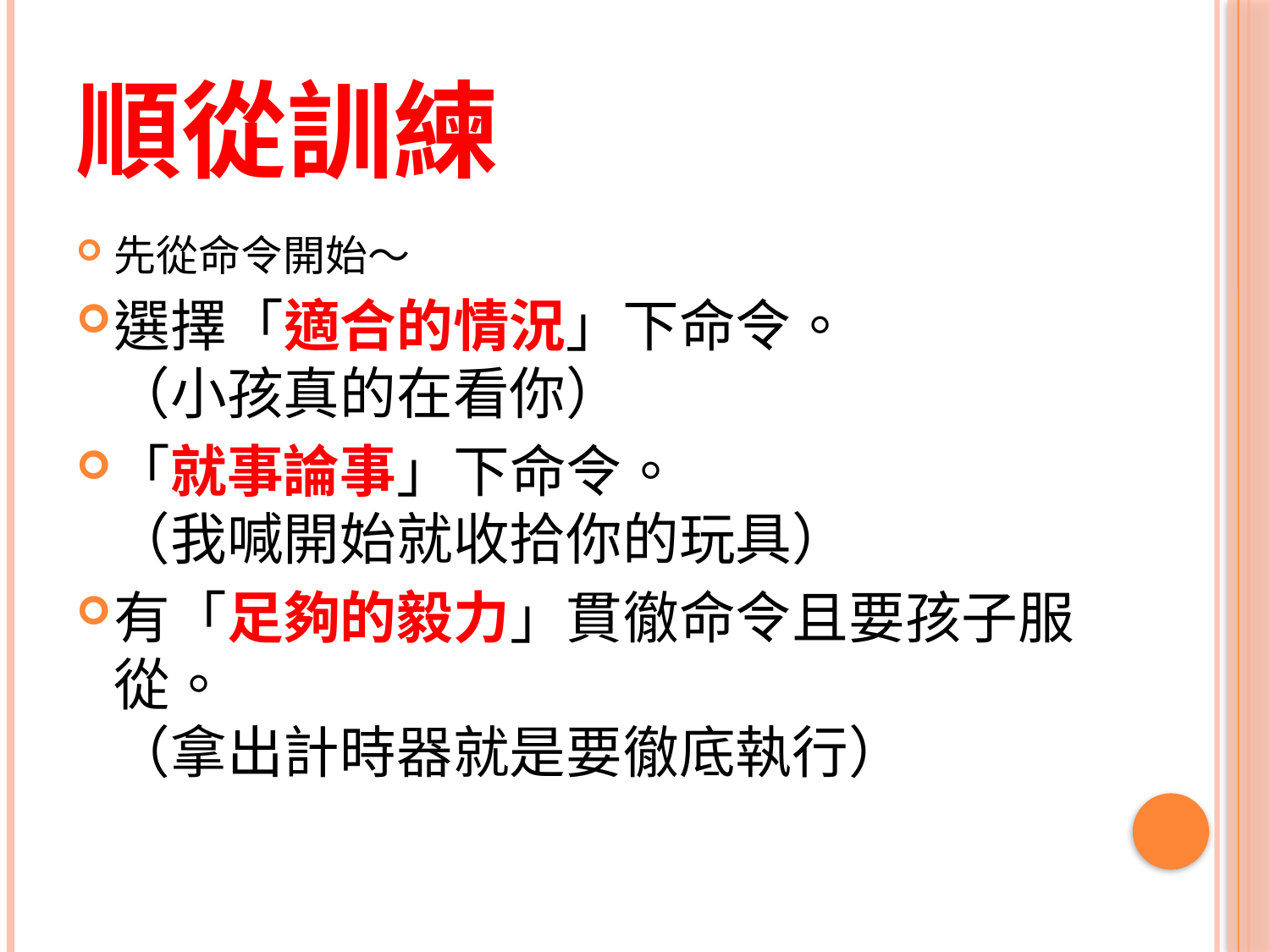

# 順從訓練
先從命令開始～
選擇「適合的情況」下命令。
（小孩真的在看你）
「就事論事」下命令。
（我喊開始就收拾你的玩具）
有「足夠的毅力」貫徹命令且要孩子服從。
（拿出計時器就是要徹底執行）